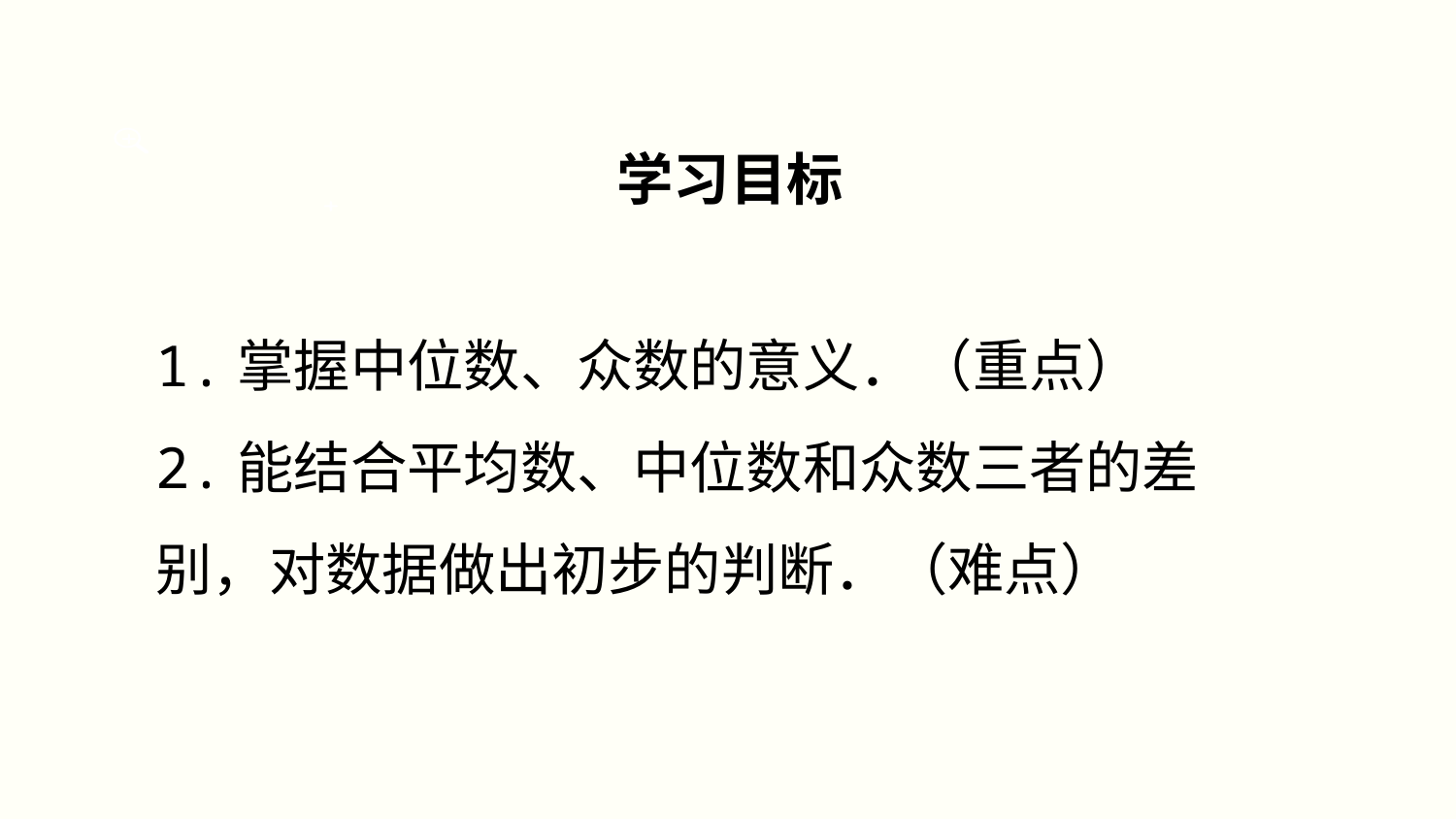

学习目标

1.掌握中位数、众数的意义．（重点）
2.能结合平均数、中位数和众数三者的差别，对数据做出初步的判断．（难点）